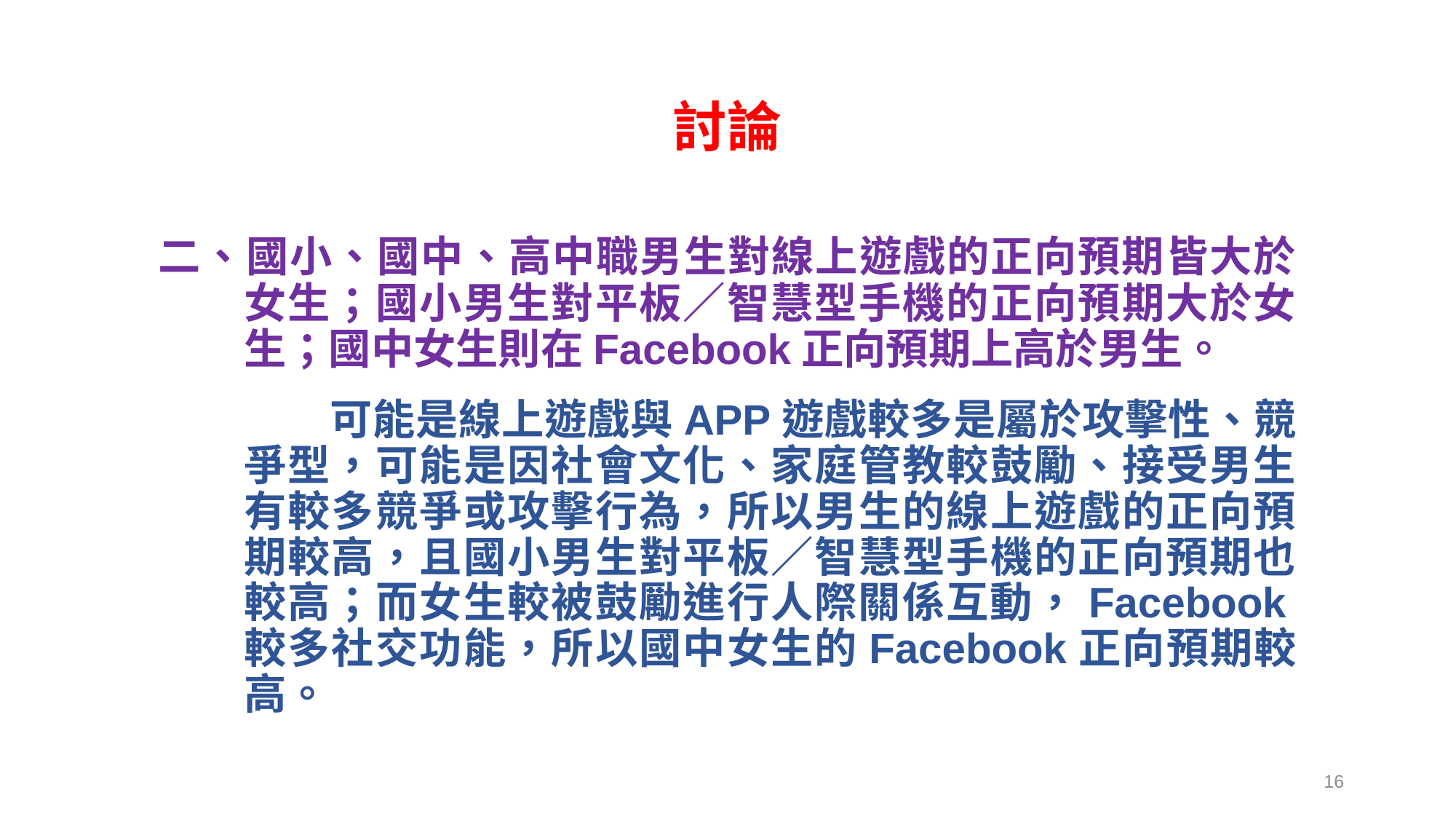

# 討論
二、國小、國中、高中職男生對線上遊戲的正向預期皆大於女生；國小男生對平板／智慧型手機的正向預期大於女生；國中女生則在Facebook正向預期上高於男生。

可能是線上遊戲與APP遊戲較多是屬於攻擊性、競爭型，可能是因社會文化、家庭管教較鼓勵、接受男生有較多競爭或攻擊行為，所以男生的線上遊戲的正向預期較高，且國小男生對平板／智慧型手機的正向預期也較高；而女生較被鼓勵進行人際關係互動，Facebook較多社交功能，所以國中女生的Facebook正向預期較高。

16